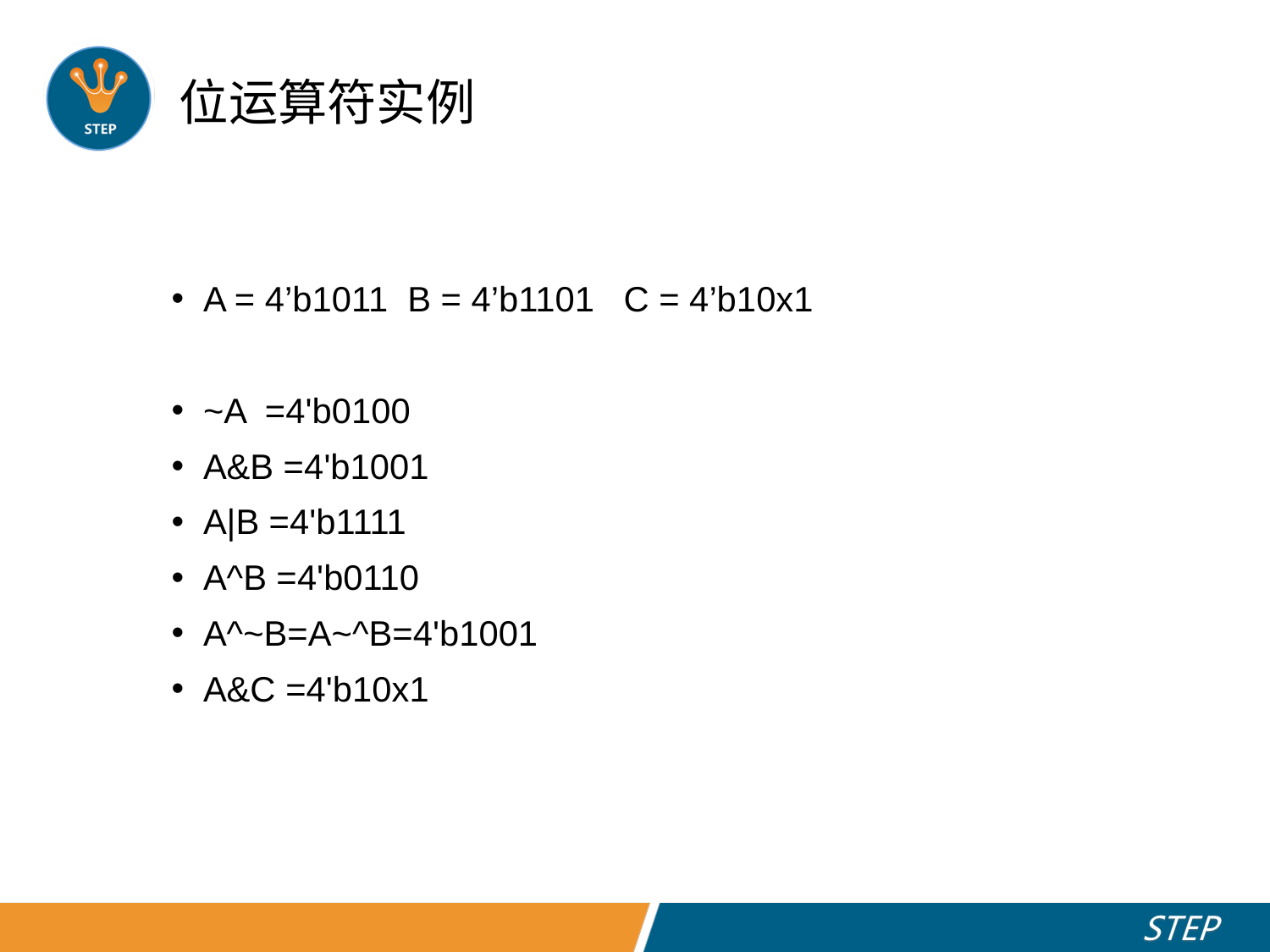

# 位运算符实例
A = 4’b1011  B = 4’b1101   C = 4’b10x1

~A  =4'b0100
A&B =4'b1001
A|B =4'b1111
A^B =4'b0110
A^~B=A~^B=4'b1001
A&C =4'b10x1